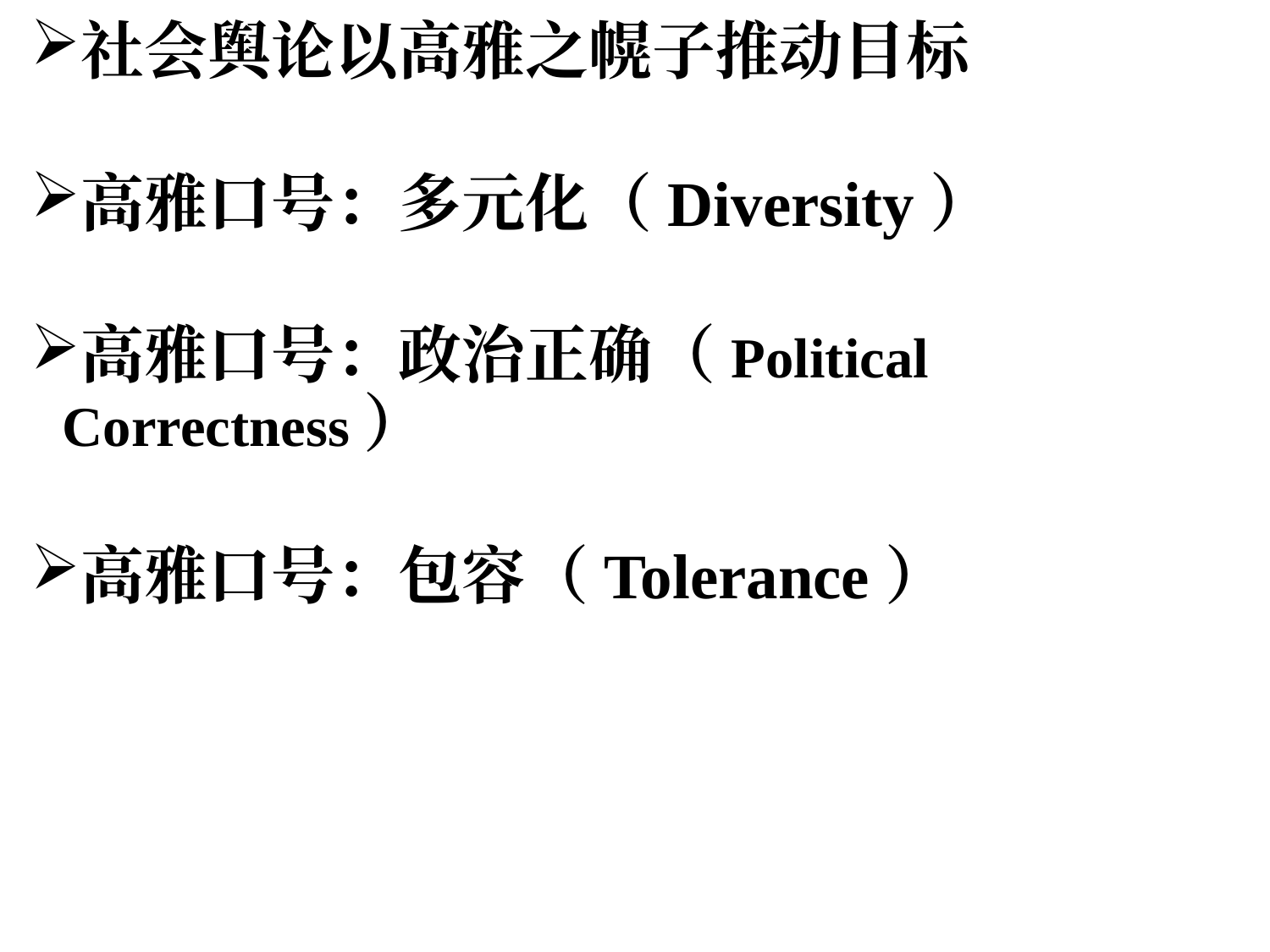

社会舆论以高雅之幌子推动目标

高雅口号：多元化（Diversity）

高雅口号：政治正确（Political Correctness）

高雅口号：包容（Tolerance）